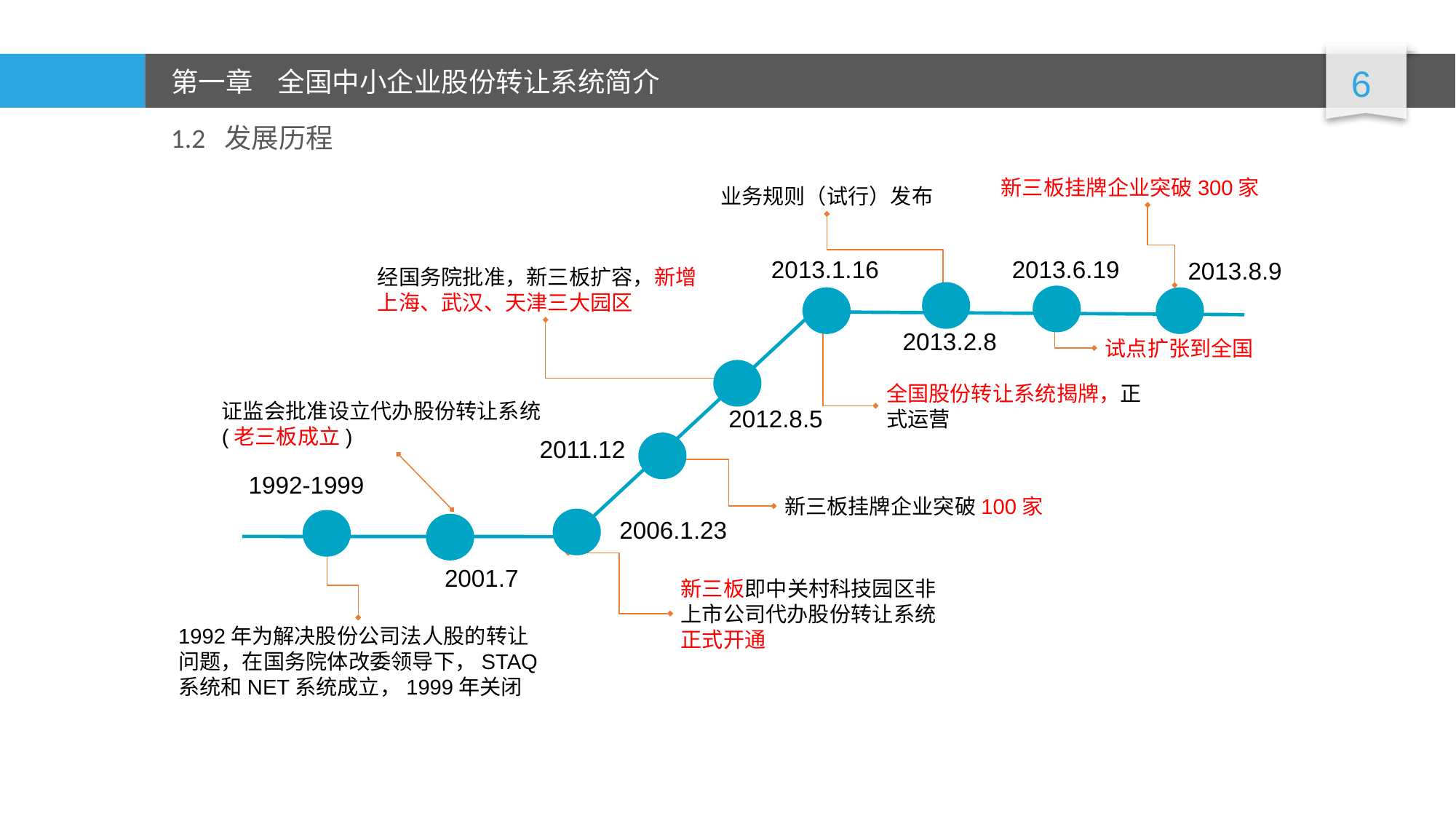

1.2  发展历程
新三板挂牌企业突破300家
业务规则（试行）发布
2013.1.16
2013.6.19
2013.8.9
经国务院批准，新三板扩容，新增上海、武汉、天津三大园区

2013.2.8
试点扩张到全国

全国股份转让系统揭牌，正式运营
证监会批准设立代办股份转让系统
(老三板成立)
2012.8.5
2011.12

1992-1999
新三板挂牌企业突破100家

2006.1.23

2001.7
新三板即中关村科技园区非上市公司代办股份转让系统正式开通
1992年为解决股份公司法人股的转让
问题，在国务院体改委领导下，STAQ
系统和NET系统成立，1999年关闭